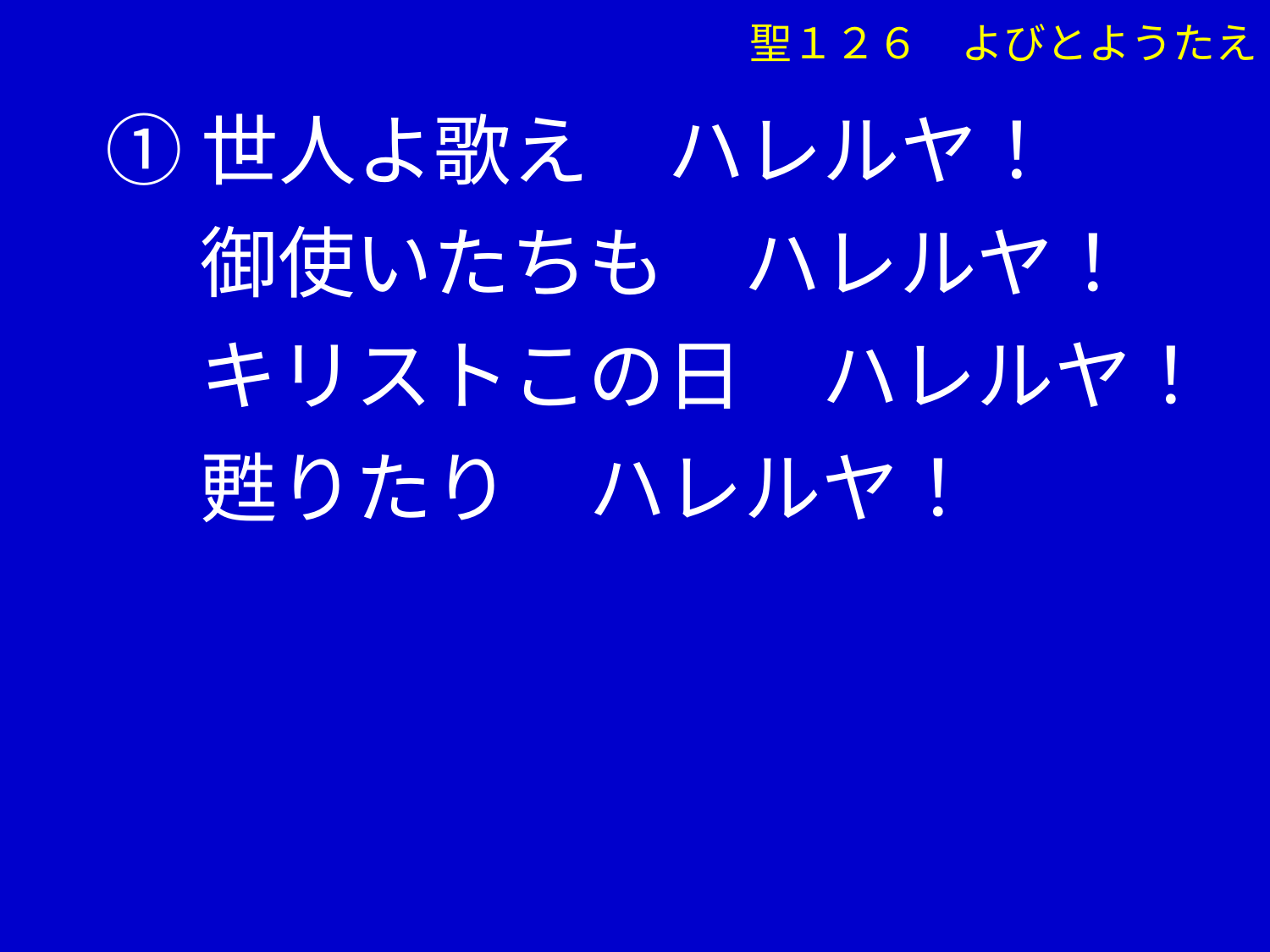

①世人よ歌え　ハレルヤ！
　 御使いたちも　ハレルヤ！
　 キリストこの日　ハレルヤ！
　 甦りたり　ハレルヤ！
聖１２６　よびとようたえ